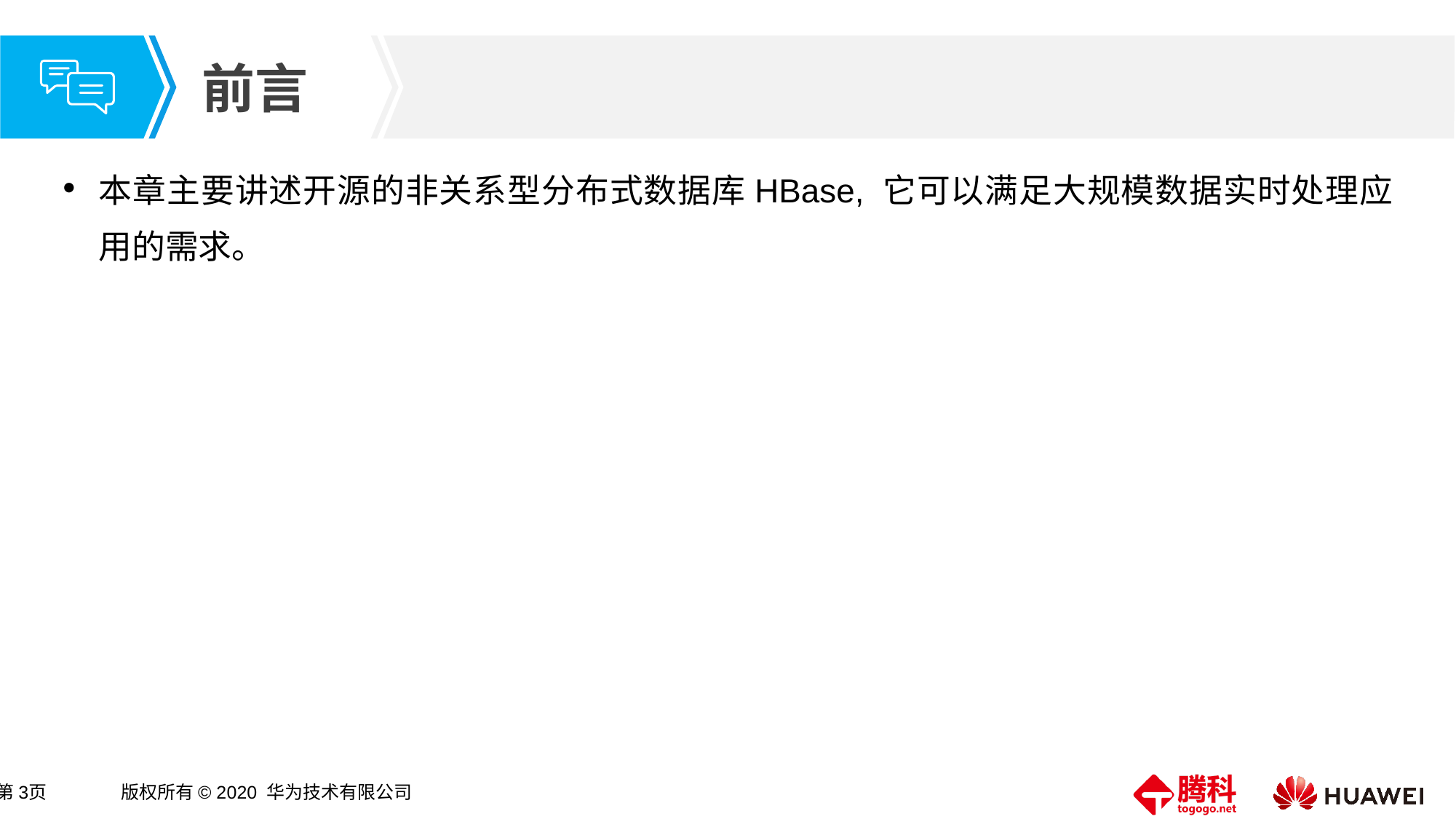

本章主要讲述开源的非关系型分布式数据库HBase, 它可以满足大规模数据实时处理应用的需求。